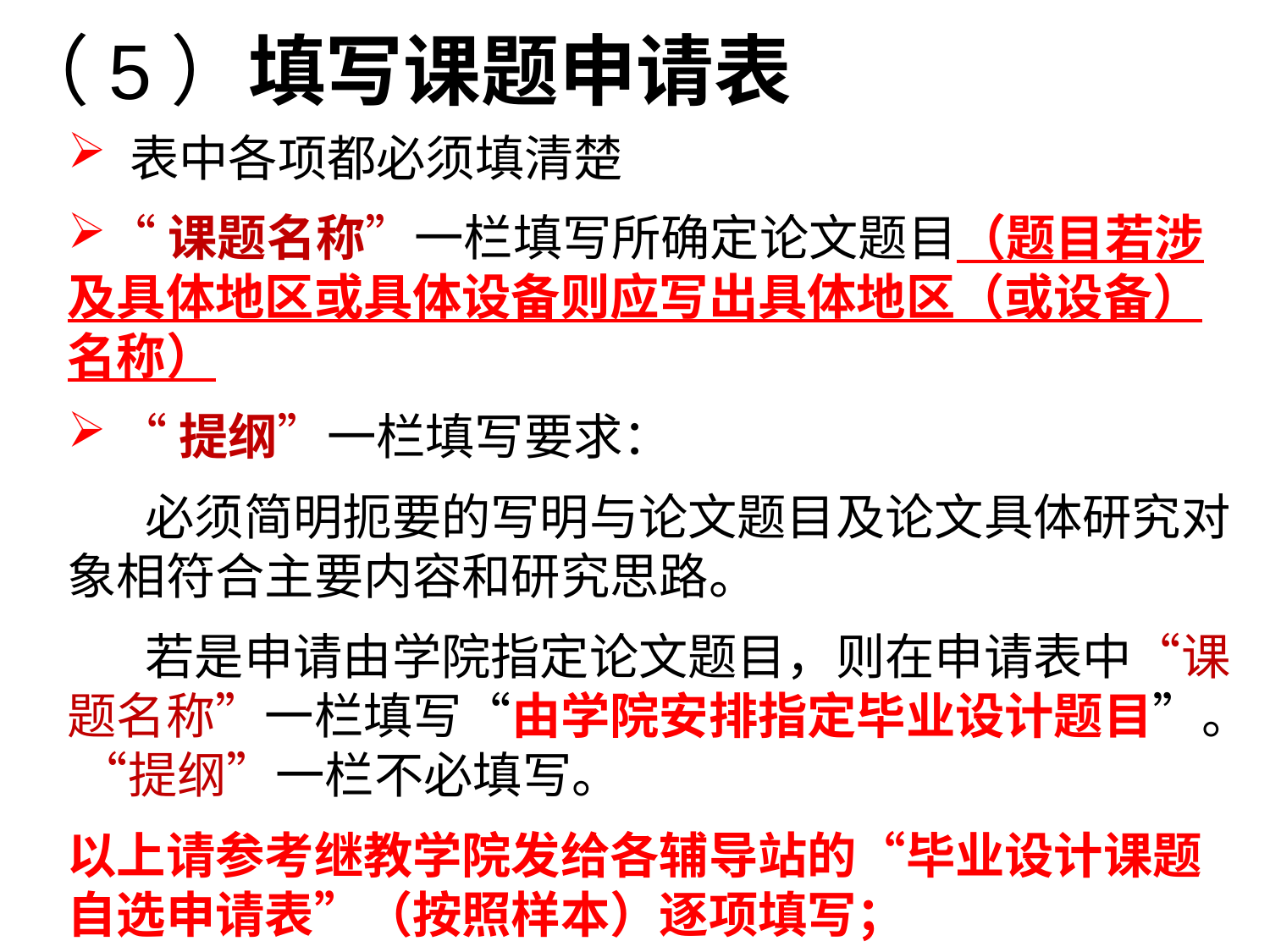

（5）填写课题申请表
 表中各项都必须填清楚
“课题名称”一栏填写所确定论文题目（题目若涉及具体地区或具体设备则应写出具体地区（或设备）名称）
 “提纲”一栏填写要求：
      必须简明扼要的写明与论文题目及论文具体研究对象相符合主要内容和研究思路。
      若是申请由学院指定论文题目，则在申请表中“课题名称”一栏填写“由学院安排指定毕业设计题目”。 “提纲”一栏不必填写。
以上请参考继教学院发给各辅导站的“毕业设计课题自选申请表”（按照样本）逐项填写；